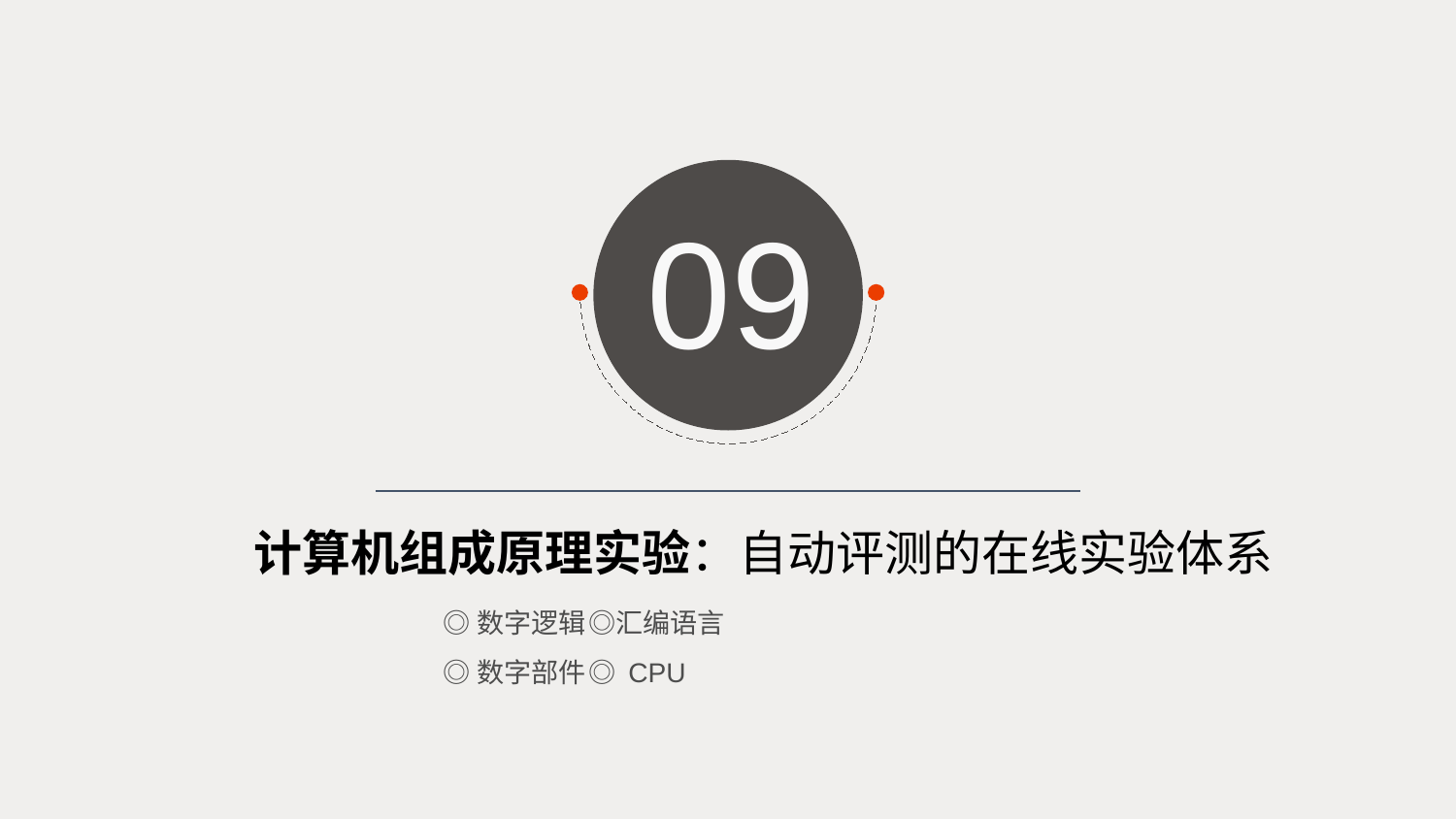

09

计算机组成原理实验：自动评测的在线实验体系
◎数字逻辑	◎汇编语言
◎数字部件	◎ CPU